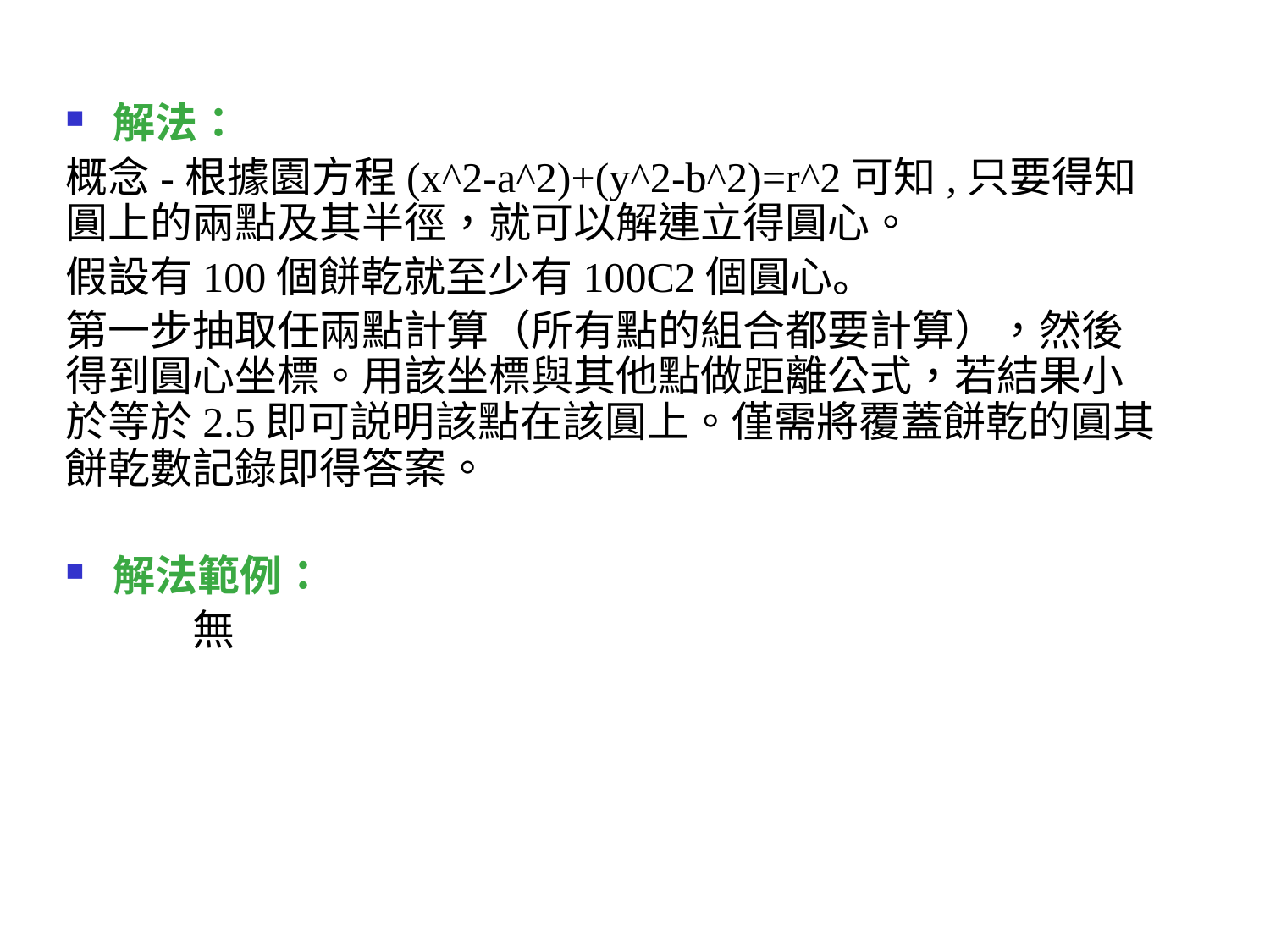

解法：
概念-根據園方程(x^2-a^2)+(y^2-b^2)=r^2可知,只要得知圓上的兩點及其半徑，就可以解連立得圓心。
假設有100個餅乾就至少有100C2個圓心。
第一步抽取任兩點計算（所有點的組合都要計算），然後得到圓心坐標。用該坐標與其他點做距離公式，若結果小於等於2.5即可説明該點在該圓上。僅需將覆蓋餅乾的圓其餅乾數記錄即得答案。

解法範例：
	無

3